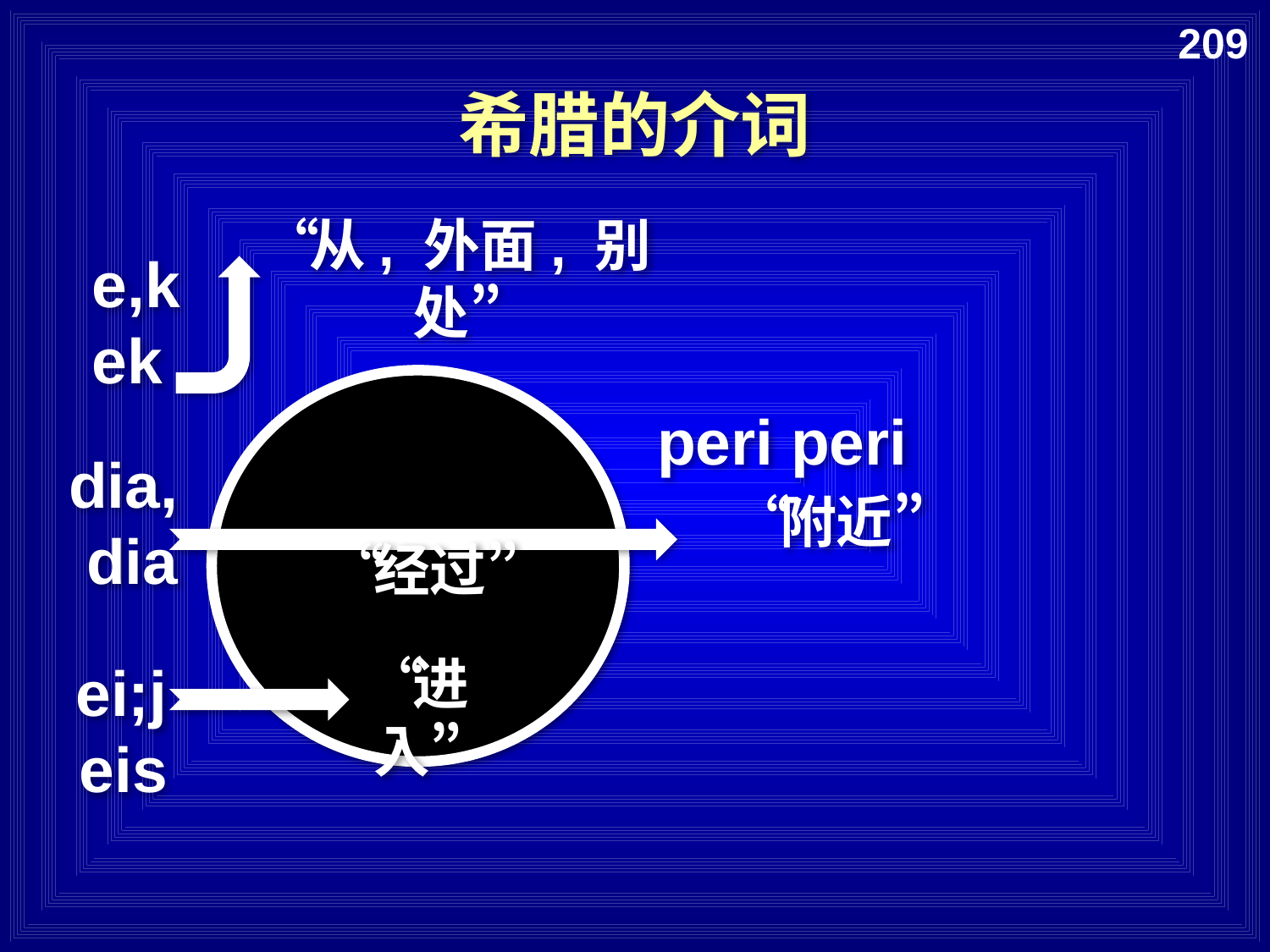

209
希腊的介词
“从, 外面, 别处”
e,k ek

peri peri
dia, dia
“附近”

“经过”
“进入”
ei;j eis